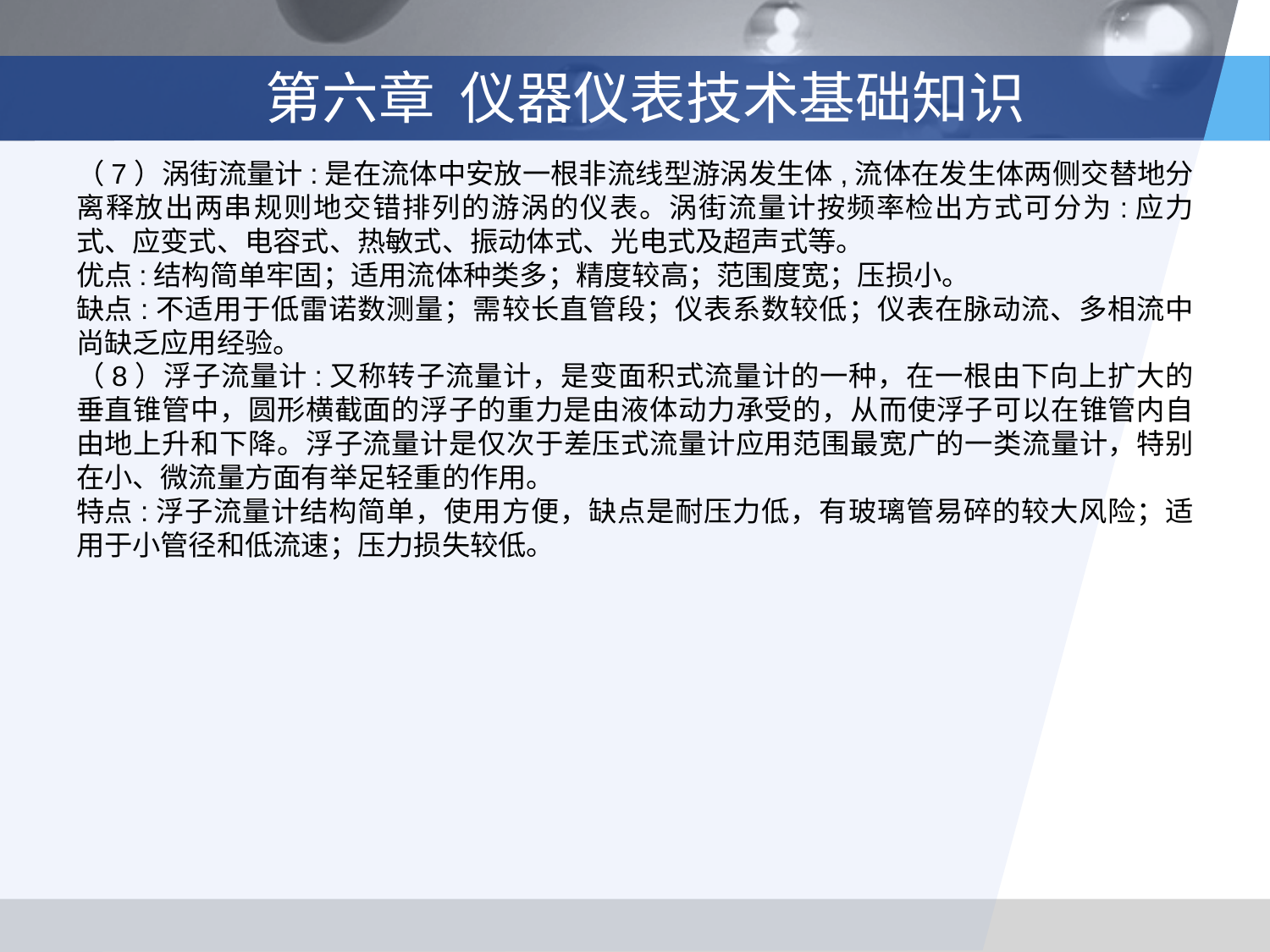

# 第六章  仪器仪表技术基础知识
（7）涡街流量计:是在流体中安放一根非流线型游涡发生体,流体在发生体两侧交替地分离释放出两串规则地交错排列的游涡的仪表。涡街流量计按频率检出方式可分为:应力式、应变式、电容式、热敏式、振动体式、光电式及超声式等。
优点:结构简单牢固；适用流体种类多；精度较高；范围度宽；压损小。
缺点:不适用于低雷诺数测量；需较长直管段；仪表系数较低；仪表在脉动流、多相流中尚缺乏应用经验。
（8）浮子流量计:又称转子流量计，是变面积式流量计的一种，在一根由下向上扩大的垂直锥管中，圆形横截面的浮子的重力是由液体动力承受的，从而使浮子可以在锥管内自由地上升和下降。浮子流量计是仅次于差压式流量计应用范围最宽广的一类流量计，特别在小、微流量方面有举足轻重的作用。
特点:浮子流量计结构简单，使用方便，缺点是耐压力低，有玻璃管易碎的较大风险；适用于小管径和低流速；压力损失较低。